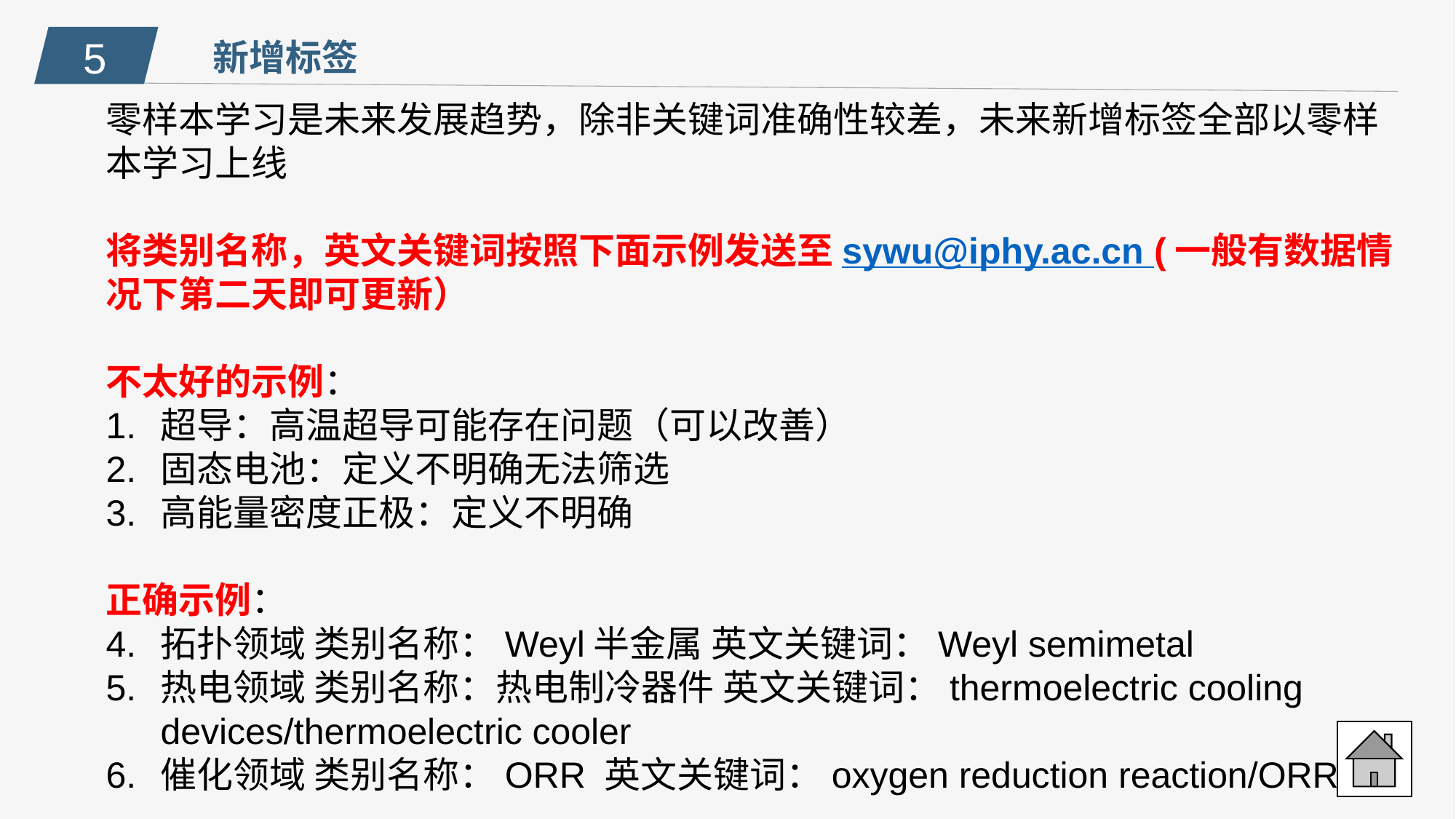

5

新增标签
零样本学习是未来发展趋势，除非关键词准确性较差，未来新增标签全部以零样本学习上线

将类别名称，英文关键词按照下面示例发送至sywu@iphy.ac.cn (一般有数据情况下第二天即可更新）

不太好的示例：
超导：高温超导可能存在问题（可以改善）
固态电池：定义不明确无法筛选
高能量密度正极：定义不明确

正确示例：
拓扑领域 类别名称：Weyl半金属 英文关键词：Weyl semimetal
热电领域 类别名称：热电制冷器件 英文关键词：thermoelectric cooling devices/thermoelectric cooler
催化领域 类别名称：ORR 英文关键词：oxygen reduction reaction/ORR